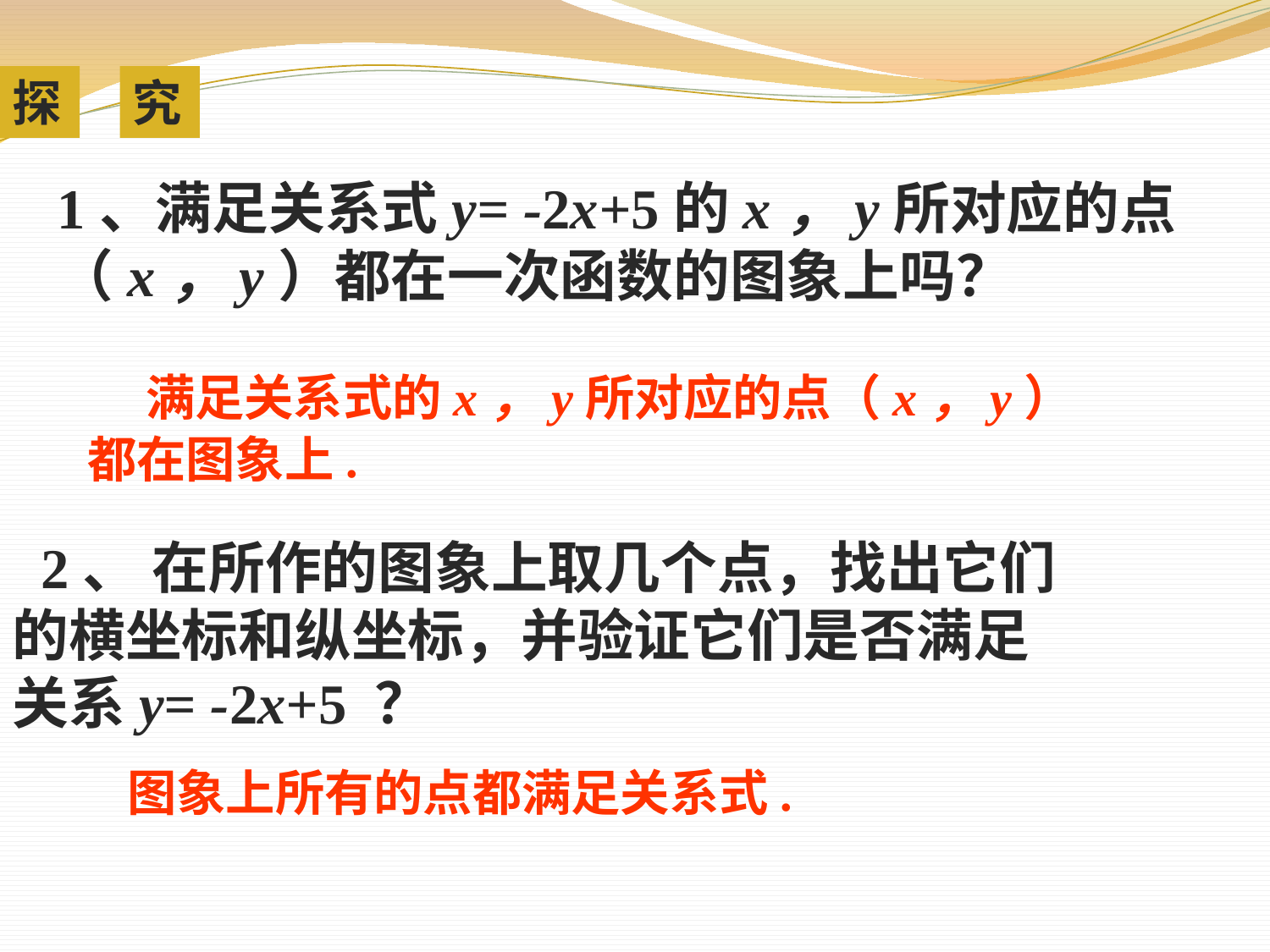

探
究
1、满足关系式y= -2x+5的x，y所对应的点（x，y）都在一次函数的图象上吗？

   满足关系式的x，y所对应的点（x，y）都在图象上.
  2、 在所作的图象上取几个点，找出它们的横坐标和纵坐标，并验证它们是否满足关系y= -2x+5 ？
图象上所有的点都满足关系式.